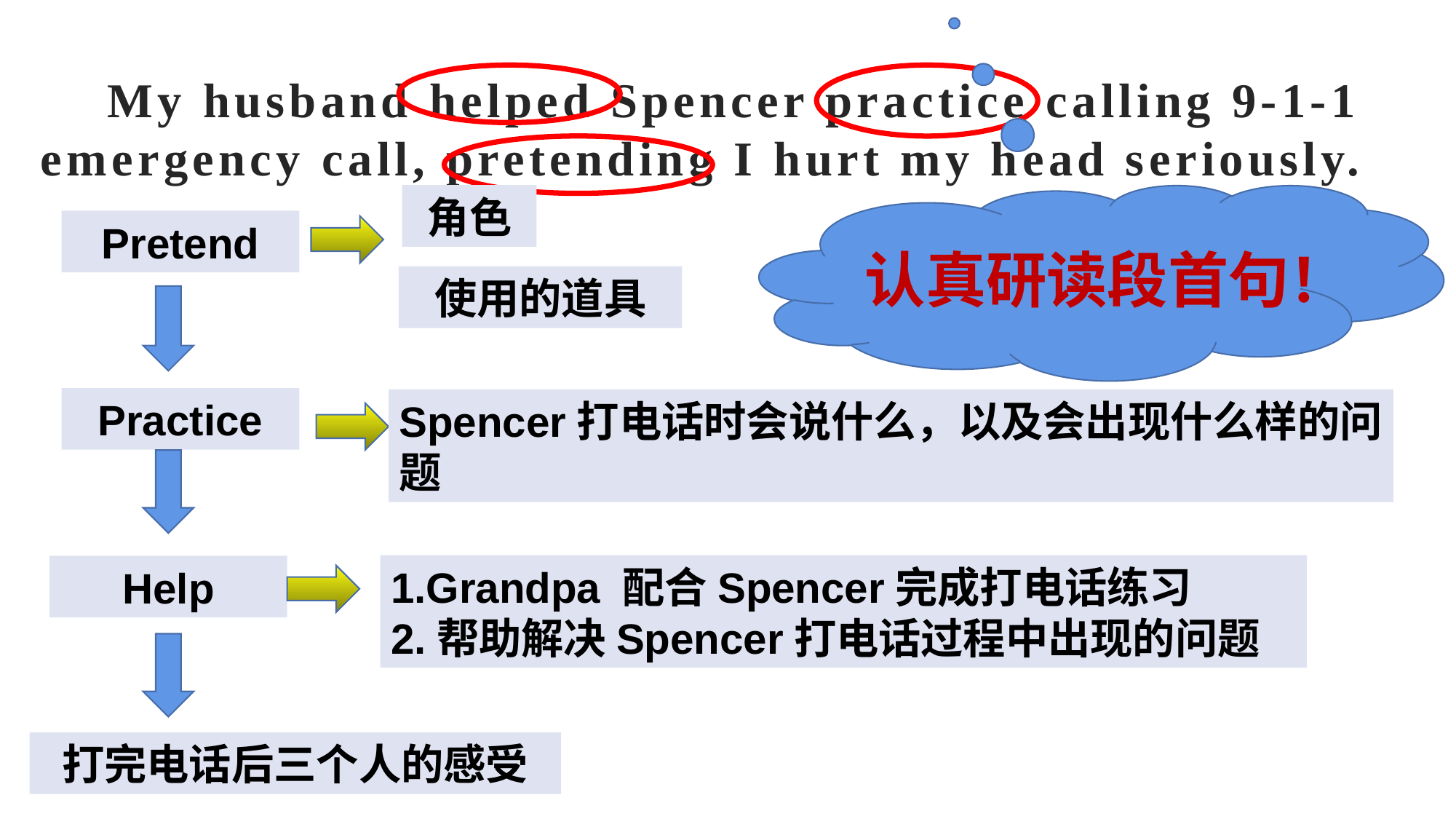

# My husband helped Spencer practice calling 9-1-1 emergency call, pretending I hurt my head seriously.

角色
认真研读段首句！
Pretend

使用的道具

Practice
Spencer打电话时会说什么，以及会出现什么样的问题

1.Grandpa 配合Spencer完成打电话练习
2.帮助解决Spencer打电话过程中出现的问题
Help

打完电话后三个人的感受